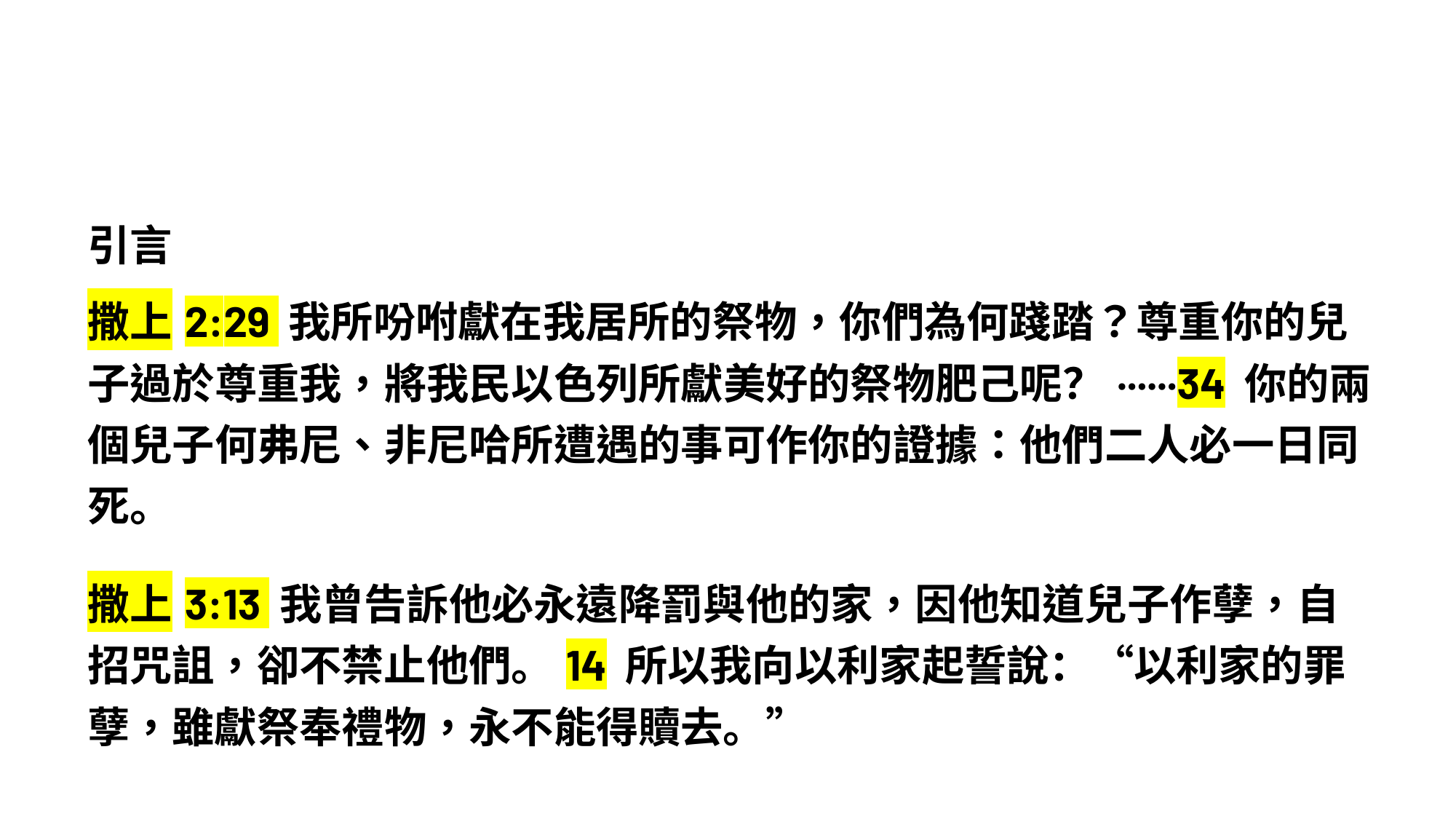

引言
撒上2:29 我所吩咐獻在我居所的祭物，你們為何踐踏？尊重你的兒子過於尊重我，將我民以色列所獻美好的祭物肥己呢？······34 你的兩個兒子何弗尼、非尼哈所遭遇的事可作你的證據：他們二人必一日同死。

撒上3:13 我曾告訴他必永遠降罰與他的家，因他知道兒子作孽，自招咒詛，卻不禁止他們。14 所以我向以利家起誓說：“以利家的罪孽，雖獻祭奉禮物，永不能得贖去。”